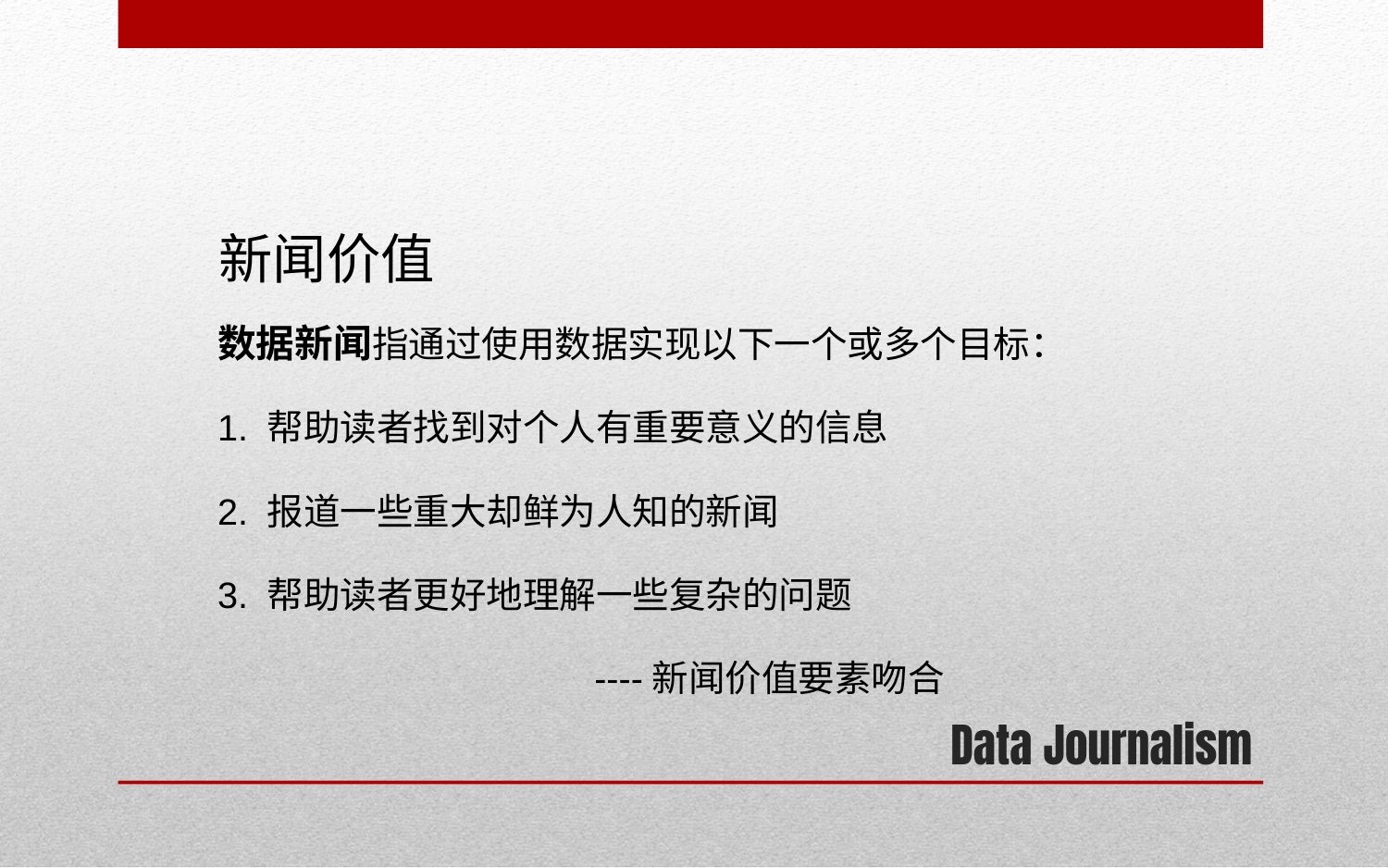

新闻价值
数据新闻指通过使用数据实现以下一个或多个目标：
1. 帮助读者找到对个人有重要意义的信息
2. 报道一些重大却鲜为人知的新闻
3. 帮助读者更好地理解一些复杂的问题
                                     ----新闻价值要素吻合
Data Journalism